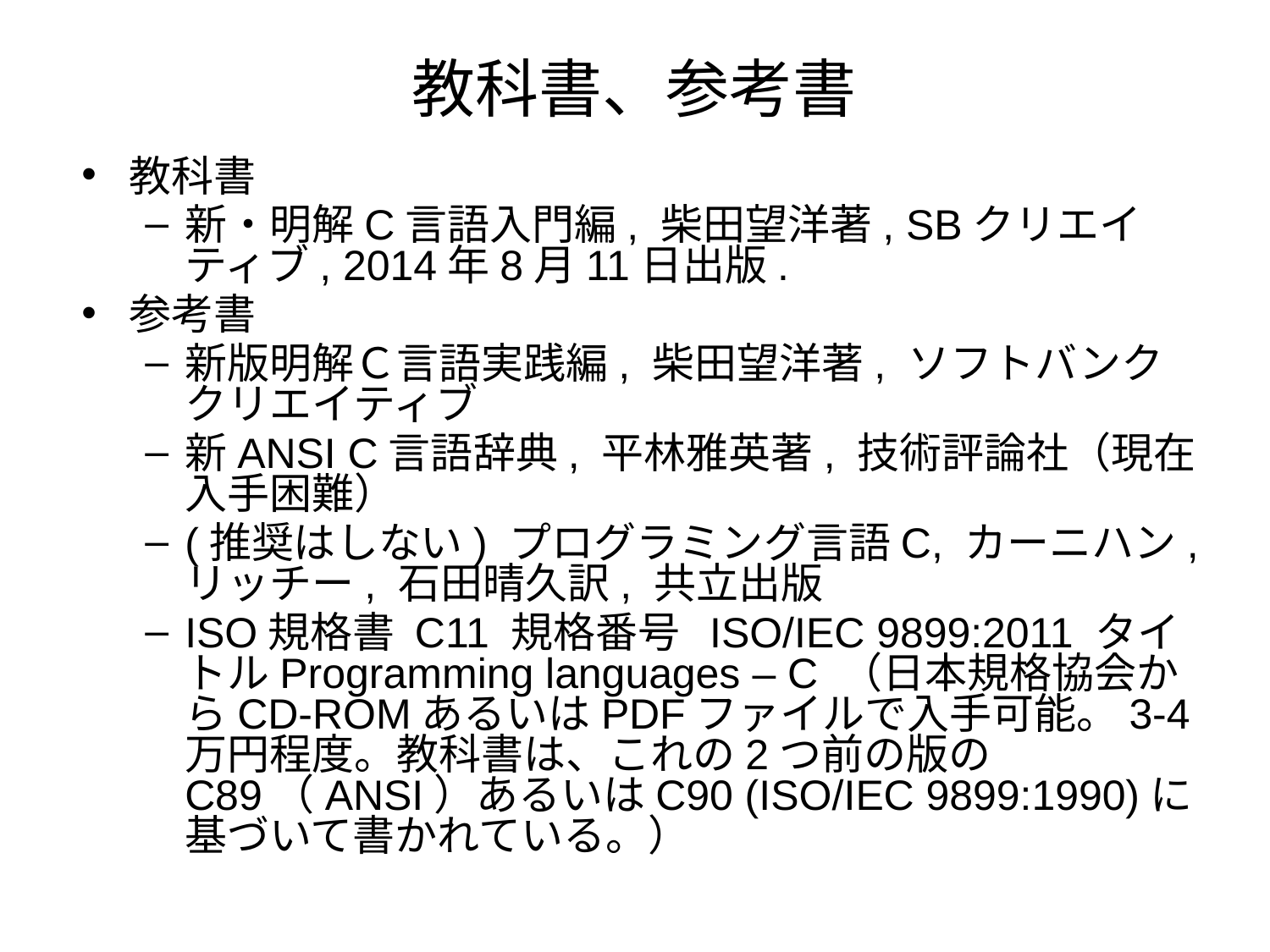

# 教科書、参考書
教科書
新・明解C言語入門編, 柴田望洋著, SBクリエイティブ, 2014年8月11日出版.
参考書
新版明解Ｃ言語実践編, 柴田望洋著, ソフトバンククリエイティブ
新ANSI C言語辞典, 平林雅英著, 技術評論社（現在入手困難）
(推奨はしない) プログラミング言語C, カーニハン, リッチー, 石田晴久訳, 共立出版
ISO規格書 C11 規格番号  ISO/IEC 9899:2011 タイトルProgramming languages – C （日本規格協会からCD-ROMあるいはPDFファイルで入手可能。3-4万円程度。教科書は、これの2つ前の版のC89（ANSI）あるいはC90 (ISO/IEC 9899:1990)に基づいて書かれている。）